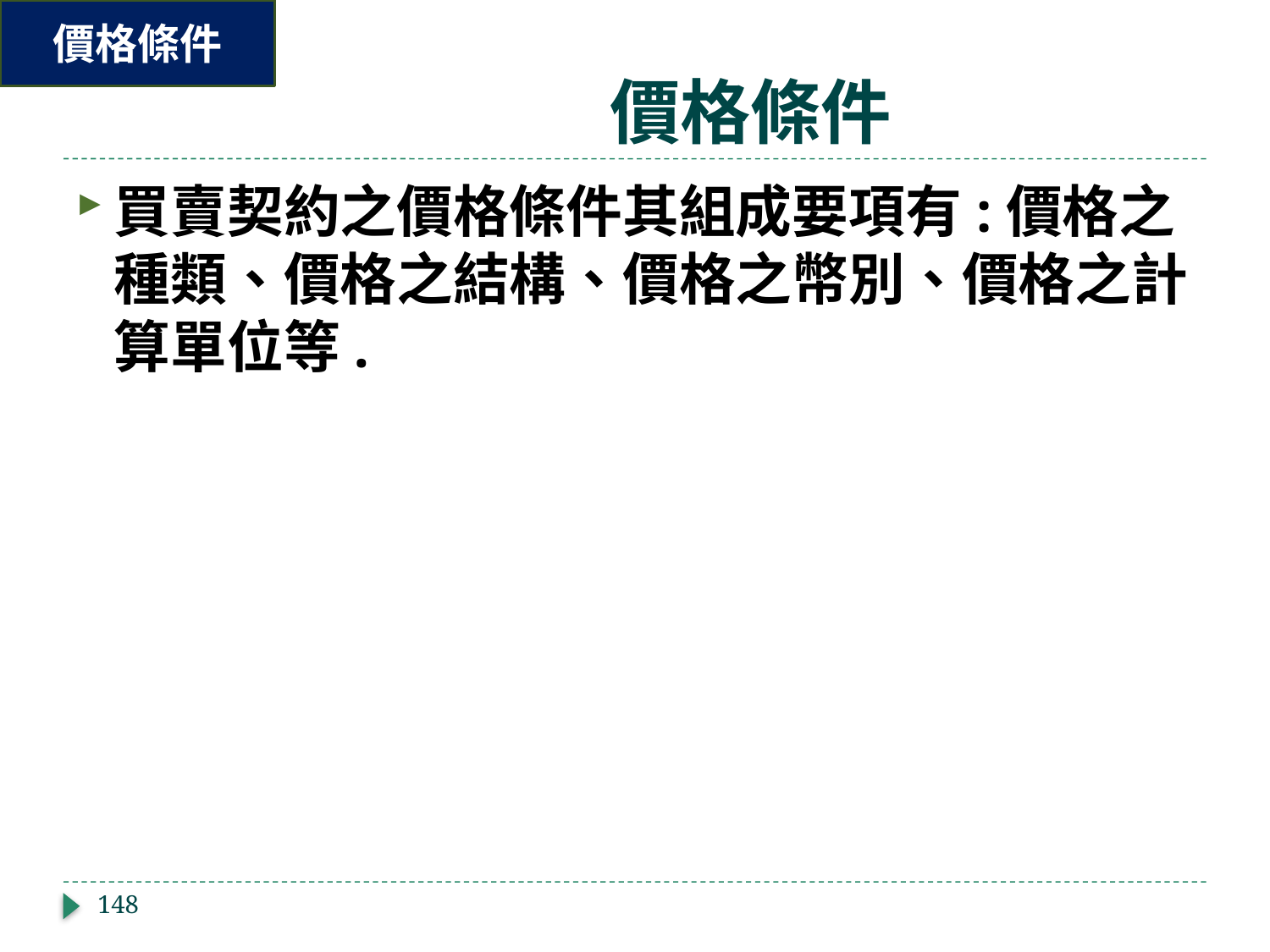

價格條件
# 價格條件
買賣契約之價格條件其組成要項有:價格之種類、價格之結構、價格之幣別、價格之計算單位等.
148